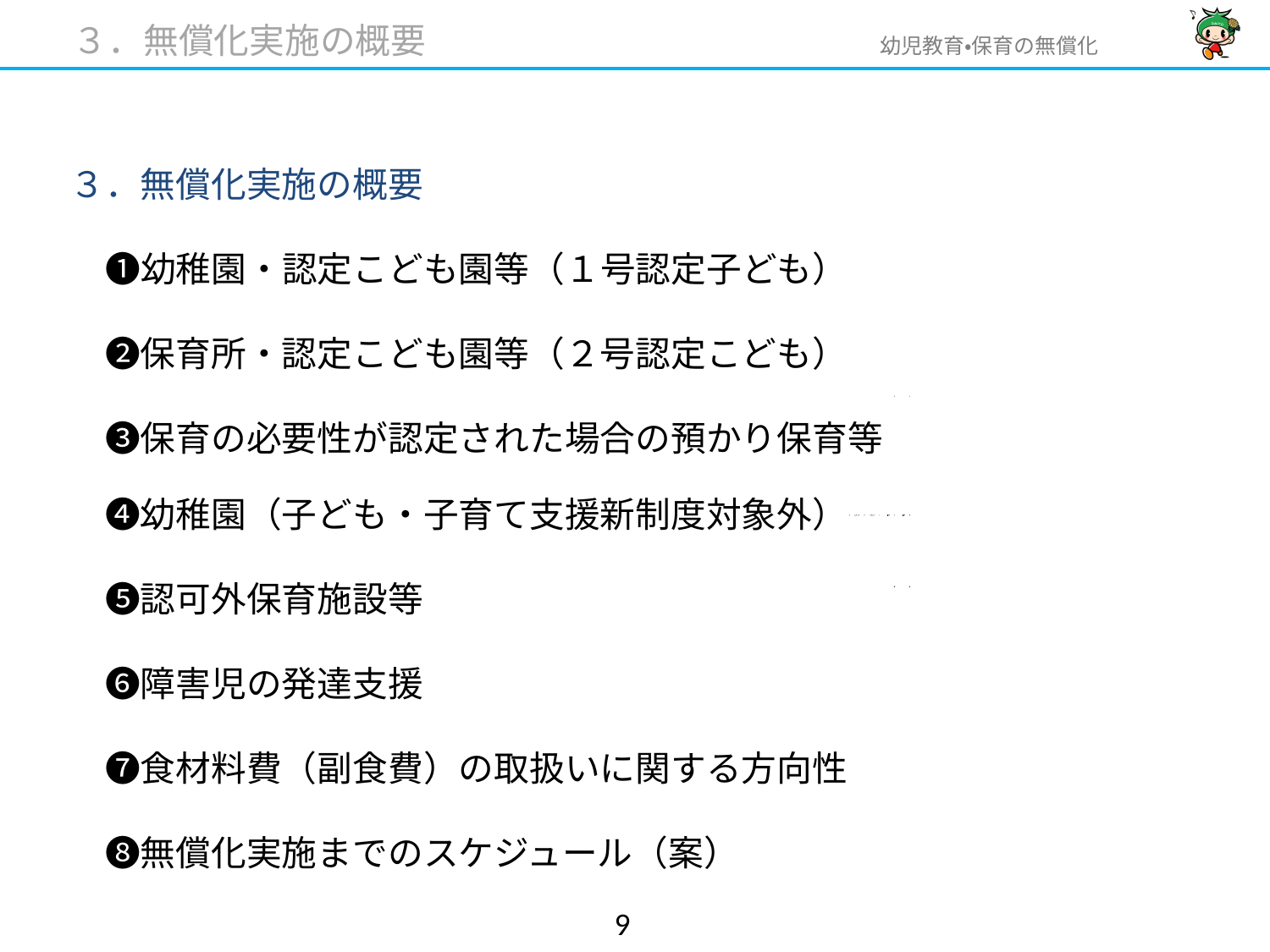

３．無償化実施の概要

３．無償化実施の概要

　➊幼稚園・認定こども園等（１号認定子ども）

　❷保育所・認定こども園等（２号認定こども）

　❸保育の必要性が認定された場合の預かり保育等

　❹幼稚園（子ども・子育て支援新制度対象外）

　❺認可外保育施設等

　❻障害児の発達支援

　❼食材料費（副食費）の取扱いに関する方向性

　❽無償化実施までのスケジュール（案）

9